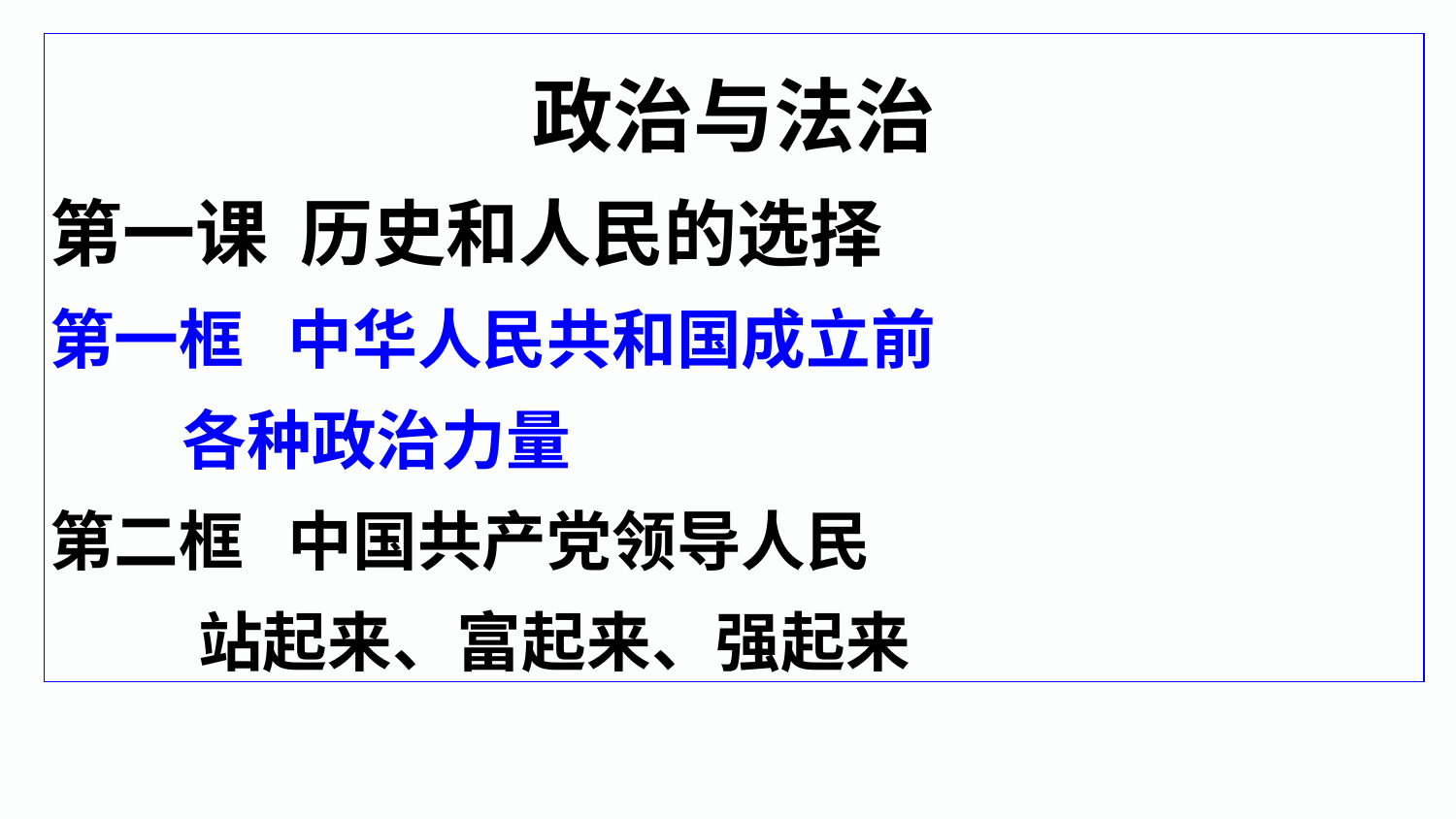

政治与法治
第一课  历史和人民的选择
第一框   中华人民共和国成立前
         各种政治力量
第二框   中国共产党领导人民
         站起来、富起来、强起来